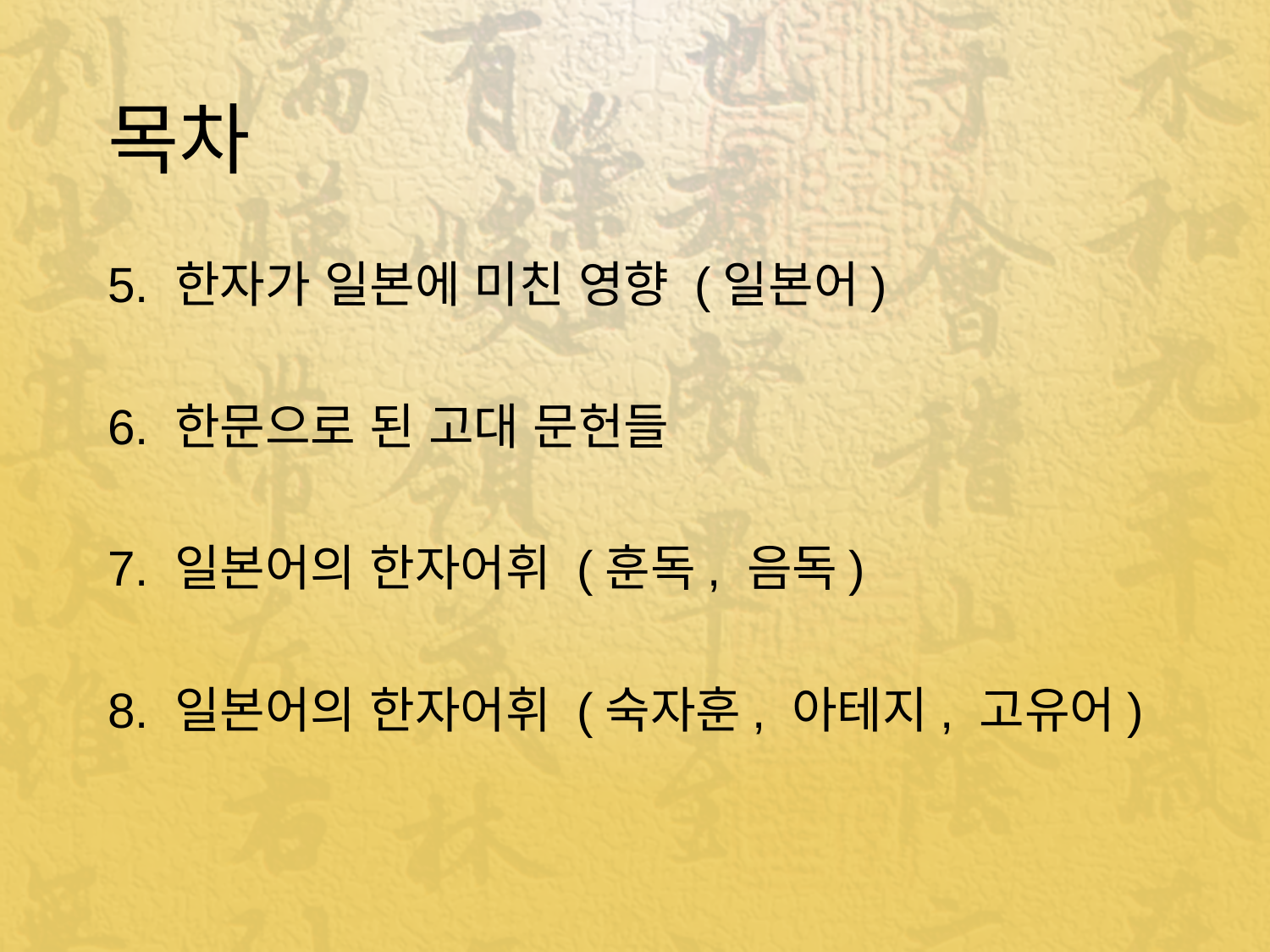

# 목차
5. 한자가 일본에 미친 영향 (일본어)

6. 한문으로 된 고대 문헌들

7. 일본어의 한자어휘 (훈독, 음독)

8. 일본어의 한자어휘 (숙자훈, 아테지, 고유어)